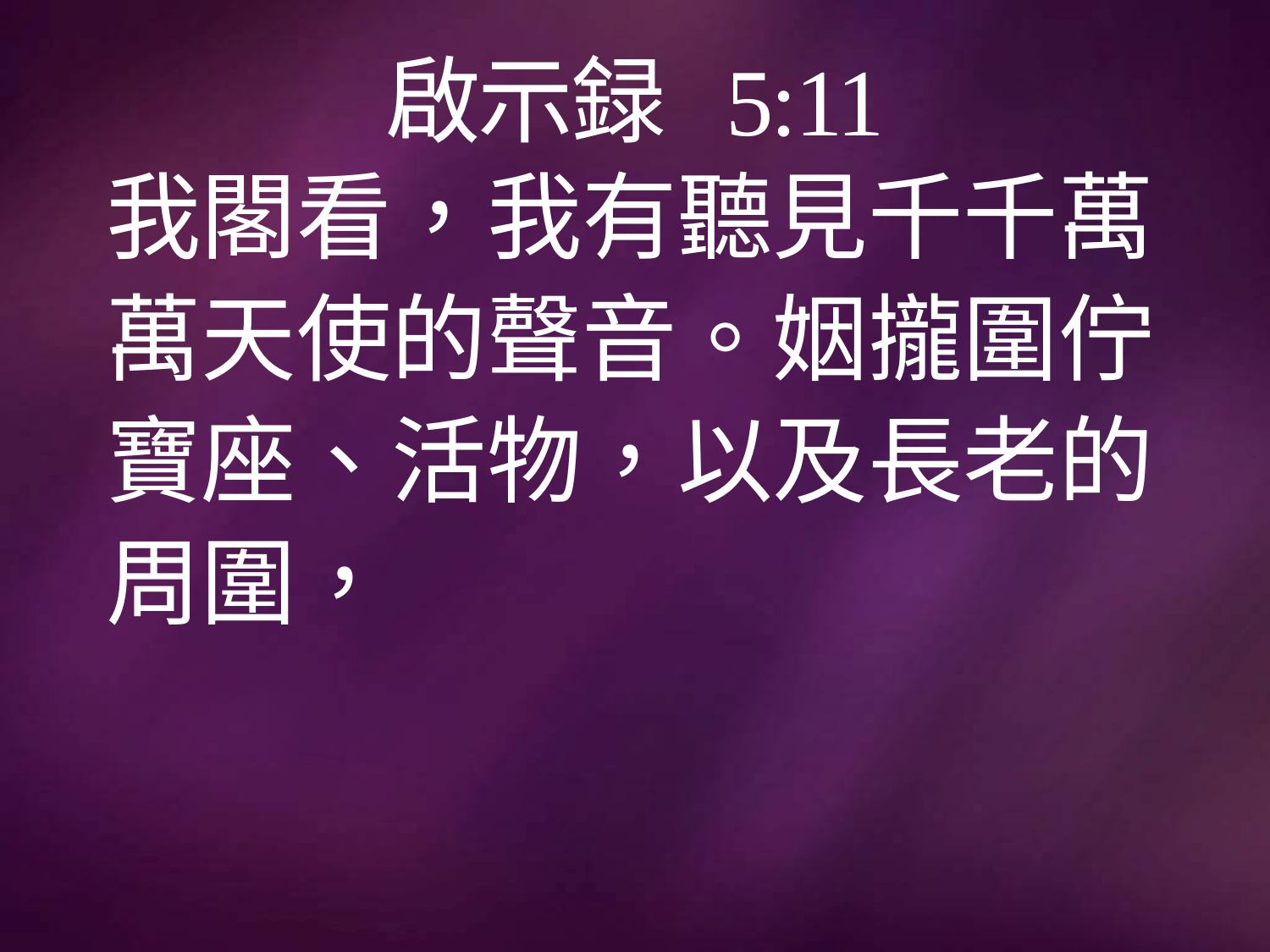

# 啟示録  5:11
我閣看，我有聽見千千萬
萬天使的聲音。姻攏圍佇
寶座、活物，以及長老的
周圍，